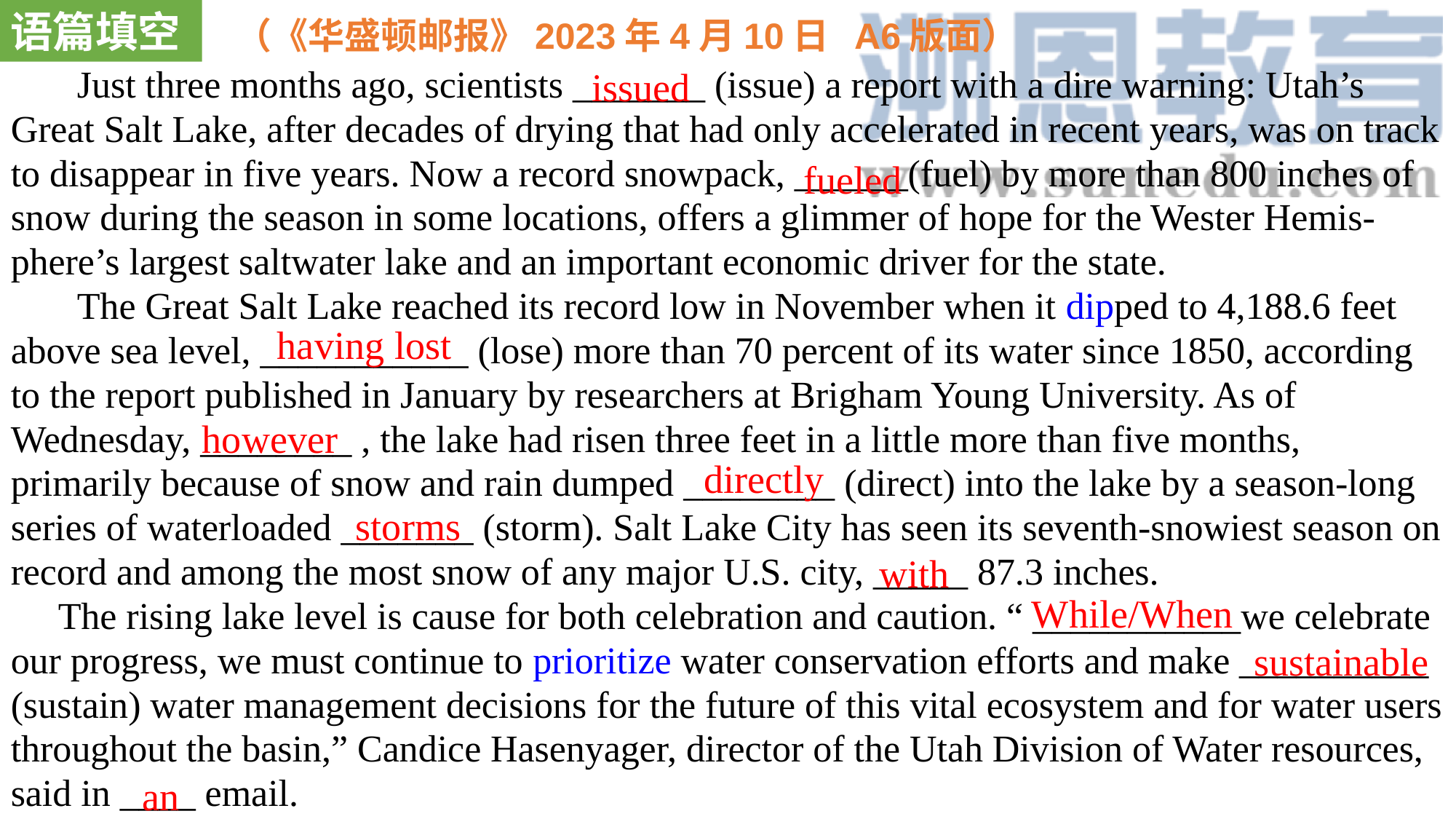

语篇填空
（《华盛顿邮报》2023年4月10日  A6版面）
       Just three months ago, scientists _______ (issue) a report with a dire warning: Utah’s Great Salt Lake, after decades of drying that had only accelerated in recent years, was on track to disappear in five years. Now a record snowpack, ______(fuel) by more than 800 inches of snow during the season in some locations, offers a glimmer of hope for the Wester Hemis-phere’s largest saltwater lake and an important economic driver for the state.
       The Great Salt Lake reached its record low in November when it dipped to 4,188.6 feet above sea level, ___________ (lose) more than 70 percent of its water since 1850, according to the report published in January by researchers at Brigham Young University. As of Wednesday, ________ , the lake had risen three feet in a little more than five months, primarily because of snow and rain dumped ________ (direct) into the lake by a season-long series of waterloaded _______ (storm). Salt Lake City has seen its seventh-snowiest season on record and among the most snow of any major U.S. city, _____ 87.3 inches.
     The rising lake level is cause for both celebration and caution. “ ___________we celebrate our progress, we must continue to prioritize water conservation efforts and make __________ (sustain) water management decisions for the future of this vital ecosystem and for water users throughout the basin,” Candice Hasenyager, director of the Utah Division of Water resources, said in ____ email.
issued
 fueled
having lost
however
directly
storms
with
While/When
sustainable
an